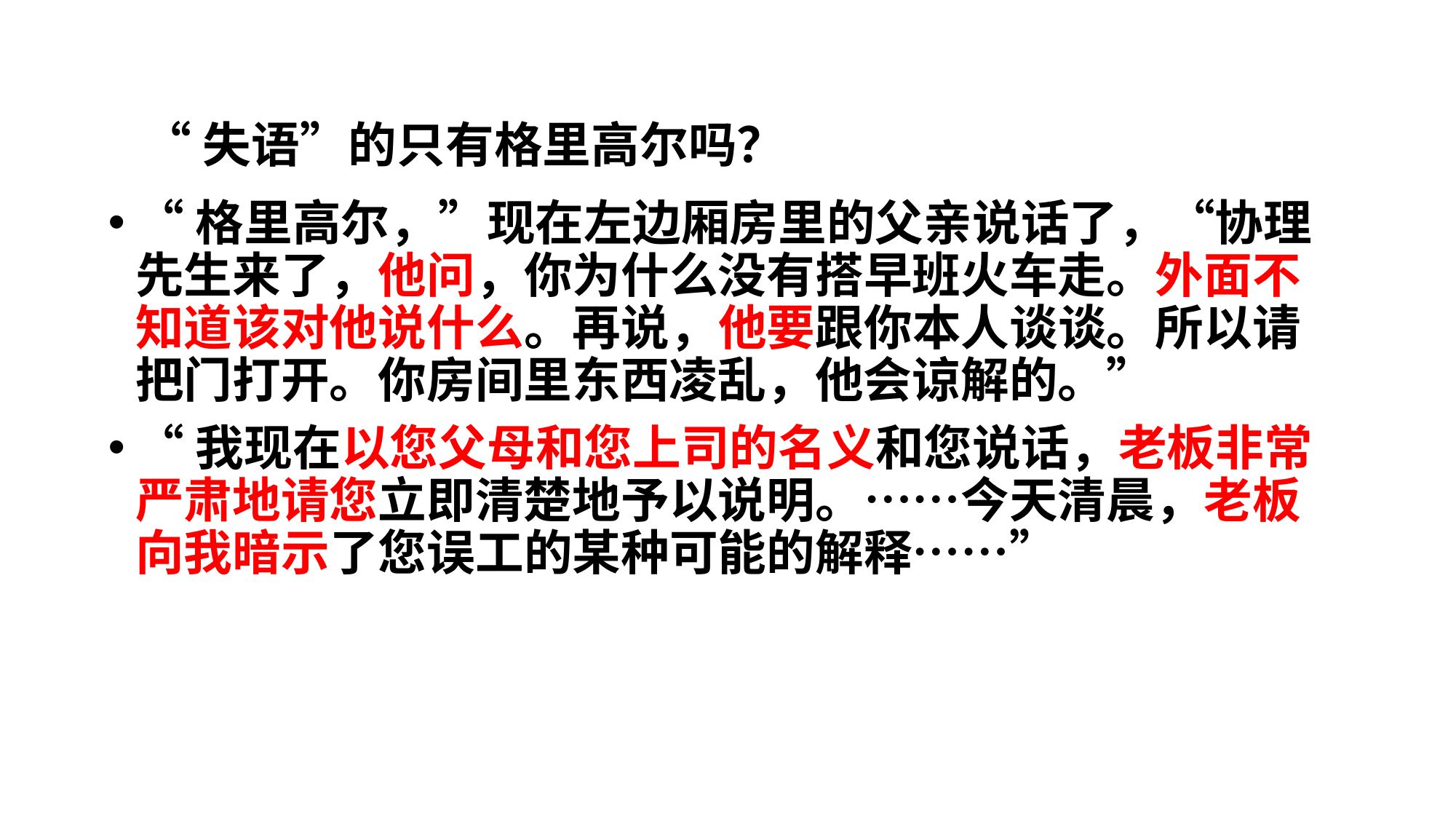

“失语”的只有格里高尔吗？
“格里高尔，”现在左边厢房里的父亲说话了，“协理先生来了，他问，你为什么没有搭早班火车走。外面不知道该对他说什么。再说，他要跟你本人谈谈。所以请把门打开。你房间里东西凌乱，他会谅解的。”
“我现在以您父母和您上司的名义和您说话，老板非常严肃地请您立即清楚地予以说明。……今天清晨，老板向我暗示了您误工的某种可能的解释……”